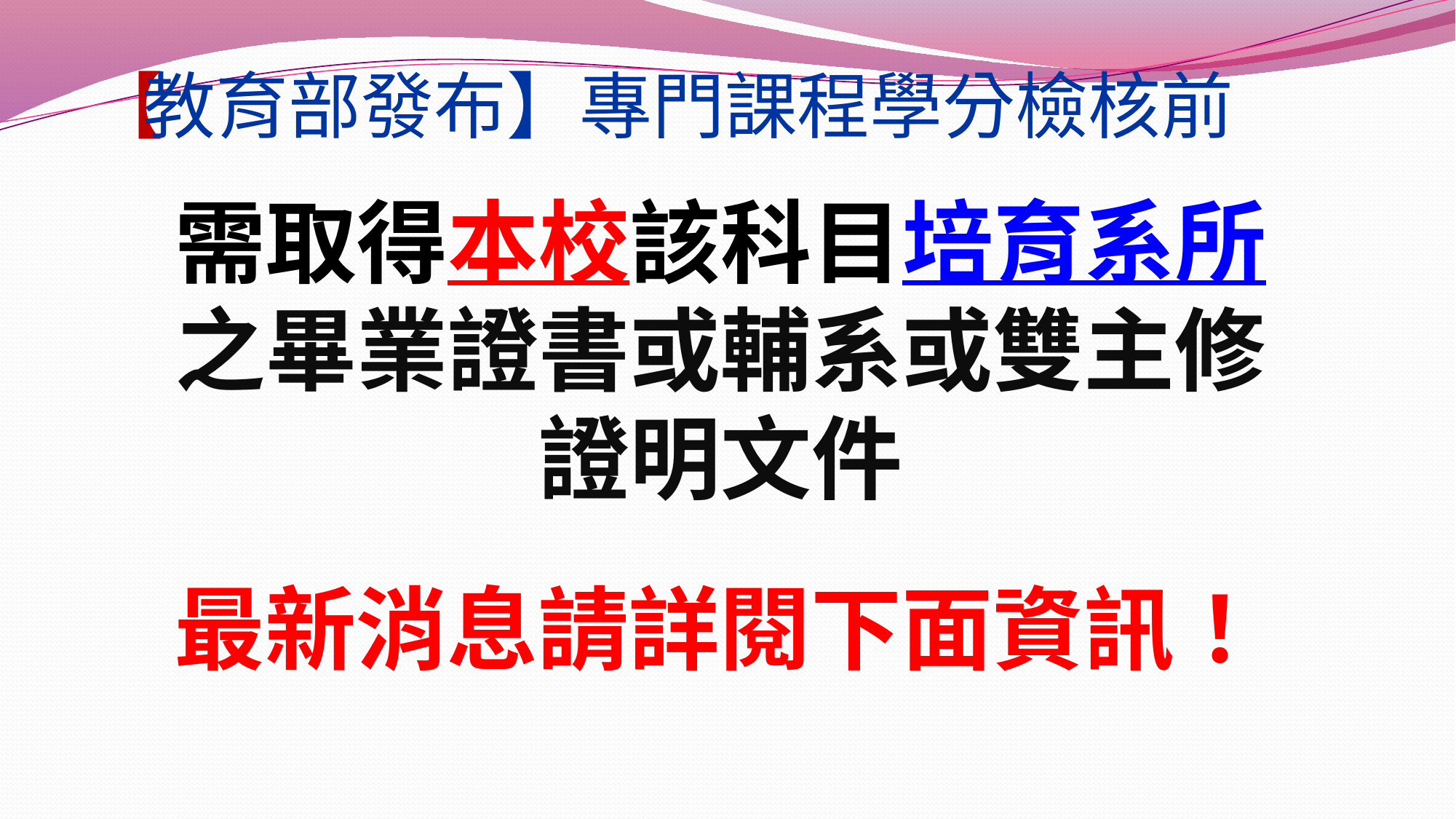

【 教育部發布】專門課程學分檢核前
需取得本校該科目培育系所 之畢業證書或輔系或雙主修 證明文件
最新消息請詳閱下面資訊！